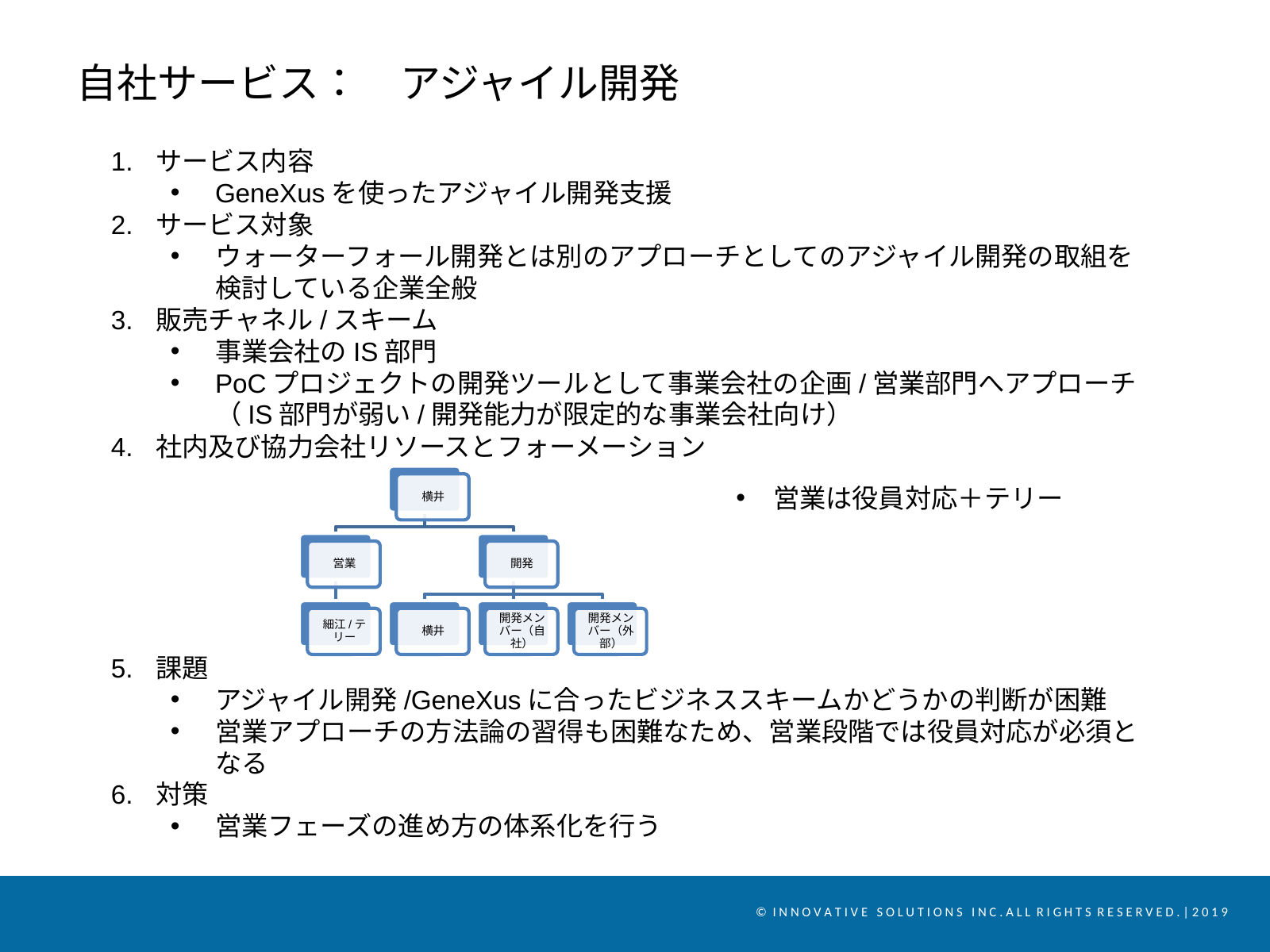

自社サービス：　アジャイル開発
サービス内容
GeneXusを使ったアジャイル開発支援
サービス対象
ウォーターフォール開発とは別のアプローチとしてのアジャイル開発の取組を検討している企業全般
販売チャネル/スキーム
事業会社のIS部門
PoCプロジェクトの開発ツールとして事業会社の企画/営業部門へアプローチ（IS部門が弱い/開発能力が限定的な事業会社向け）
社内及び協力会社リソースとフォーメーション

課題
アジャイル開発/GeneXusに合ったビジネススキームかどうかの判断が困難
営業アプローチの方法論の習得も困難なため、営業段階では役員対応が必須となる
対策
営業フェーズの進め方の体系化を行う
横井
営業
細江/テリー
開発
横井
開発メンバー（自社）
開発メンバー（外部）
営業は役員対応＋テリー

©  I N N O V A T I V E   S O L U T I O N S   I N C . A L L  R I G H T S  R E S E R V E D . | 2 0 1 9